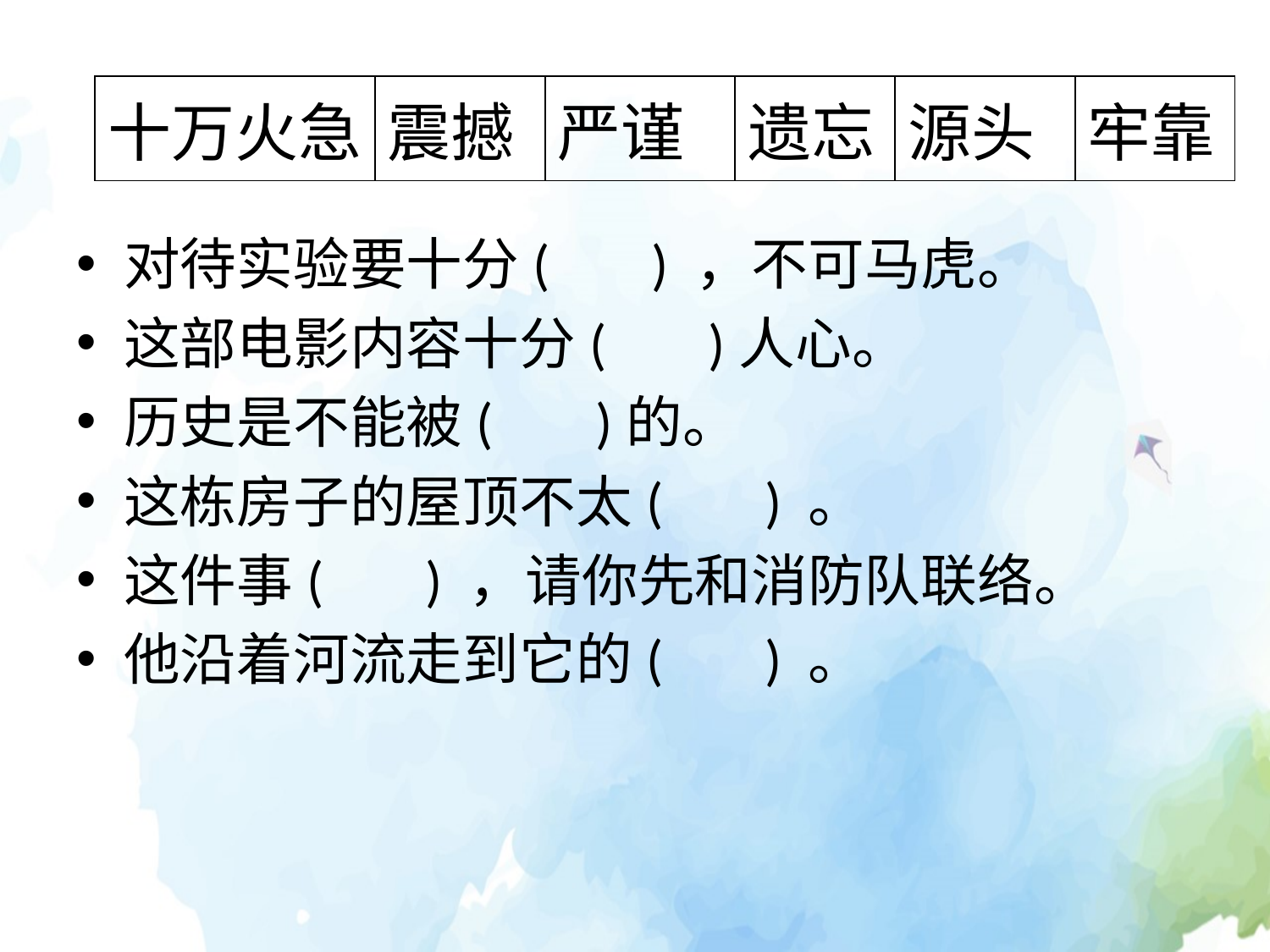

| 十万火急 | 震撼 | 严谨 | 遗忘 | 源头 | 牢靠 |
| --- | --- | --- | --- | --- | --- |
对待实验要十分(        ) ，不可马虎。
这部电影内容十分(        )人心。
历史是不能被(        )的。
这栋房子的屋顶不太(        ) 。
这件事(        ) ，请你先和消防队联络。
他沿着河流走到它的(        ) 。